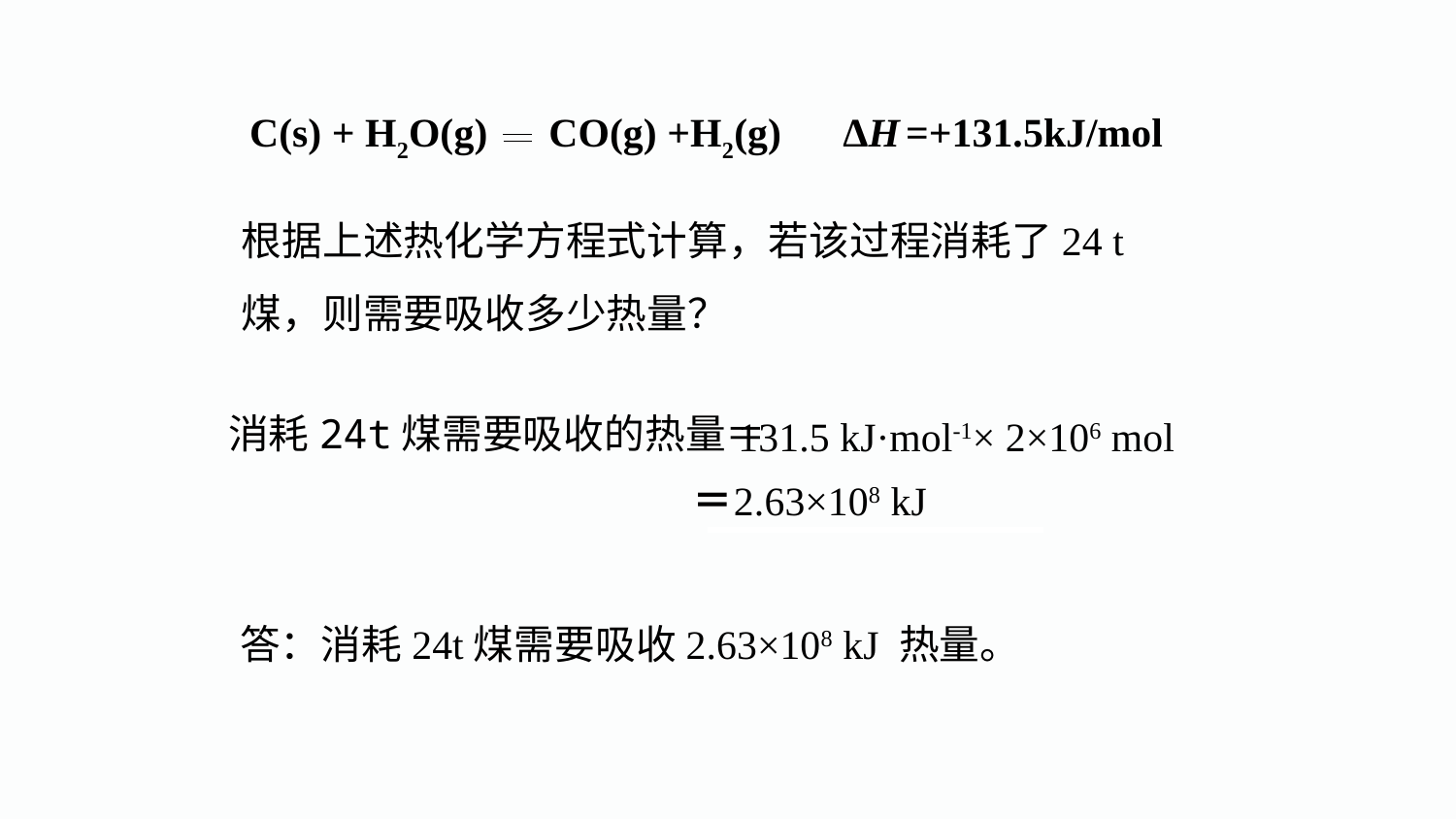

C(s) + H2O(g)      CO(g) +H2(g)      ΔH =+131.5kJ/mol
根据上述热化学方程式计算，若该过程消耗了24 t煤，则需要吸收多少热量？
1 131.5 kJ·mol-1× 2×106 mol
消耗24t煤需要吸收的热量＝
2.63×108 kJ
＝
答：消耗24t煤需要吸收2.63×108 kJ 热量。